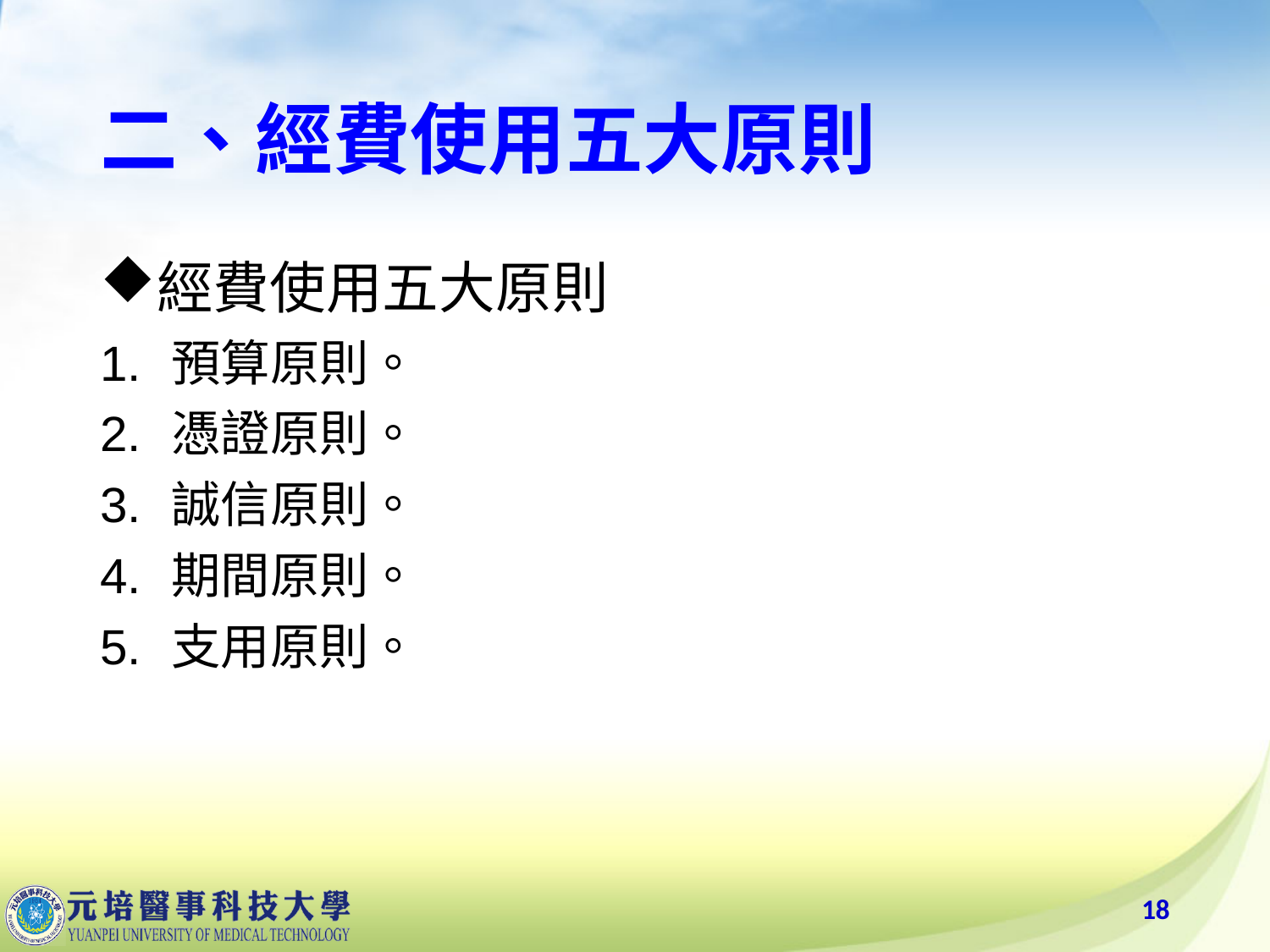

# 二、經費使用五大原則
經費使用五大原則
預算原則。
憑證原則。
誠信原則。
期間原則。
支用原則。

18